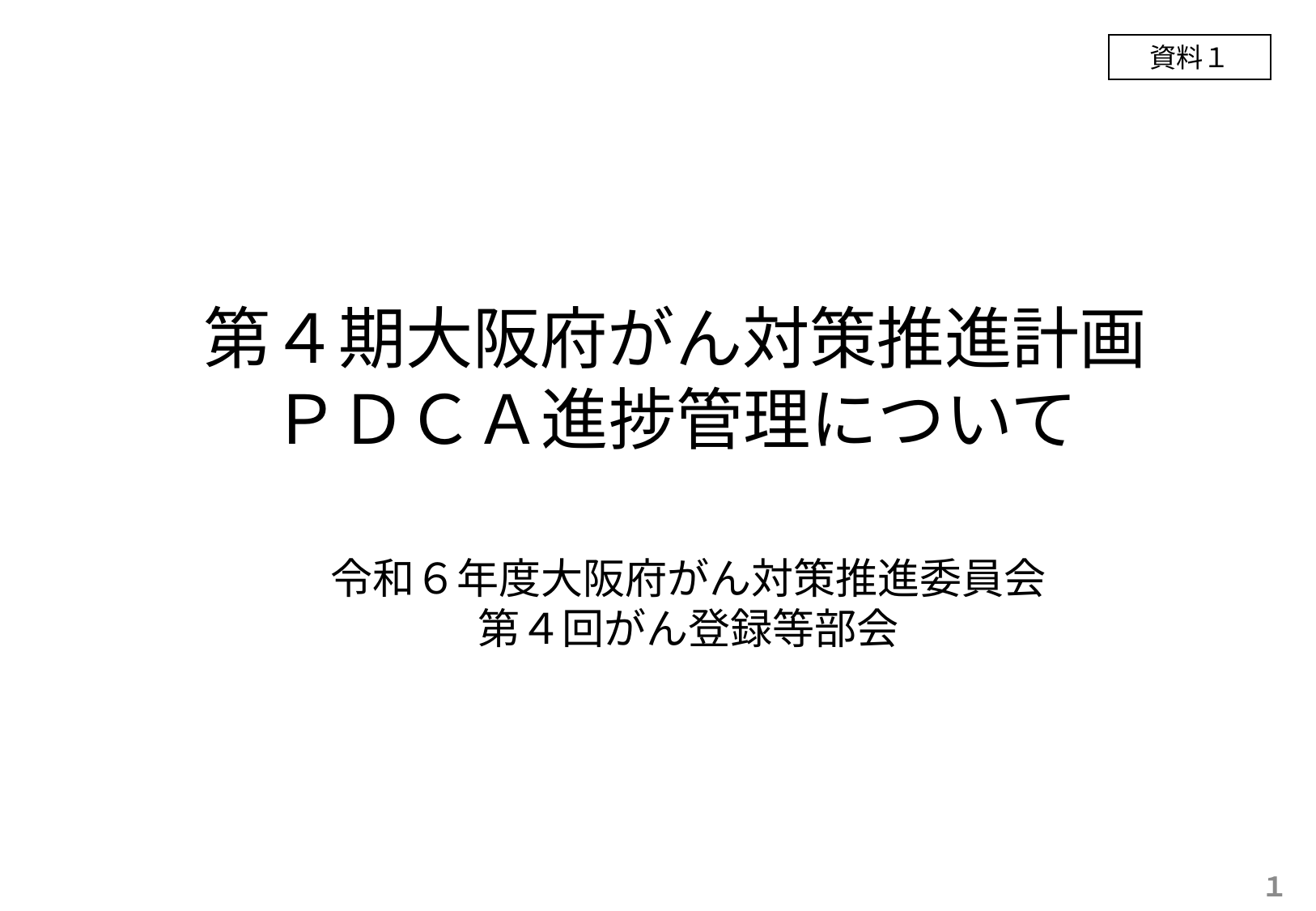

資料１
第４期大阪府がん対策推進計画
ＰＤＣＡ進捗管理について
令和６年度大阪府がん対策推進委員会
第４回がん登録等部会

　１